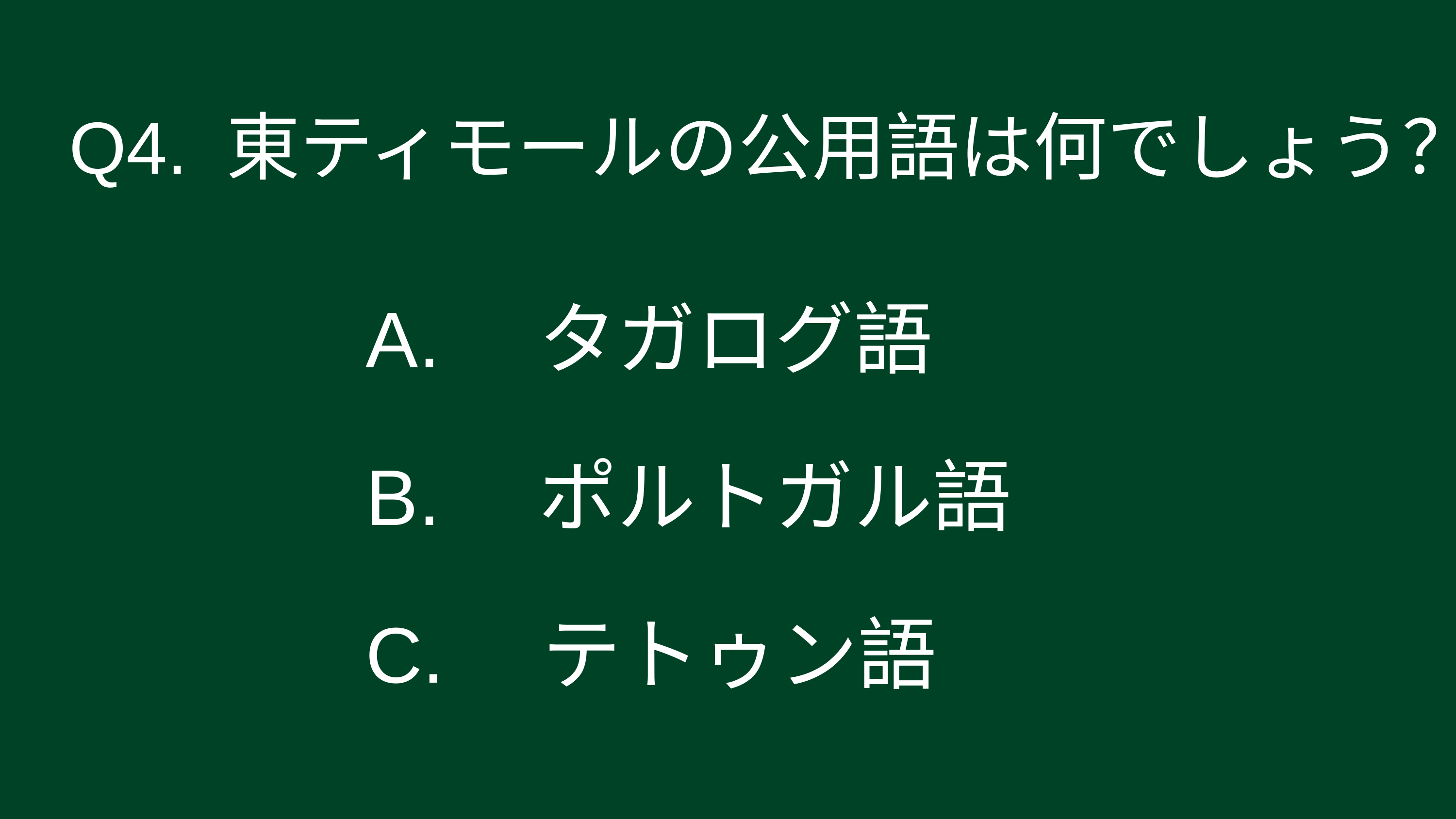

Q4. 東ティモールの公用語は何でしょう？
A.　タガログ語

B.　ポルトガル語

C.　テトゥン語